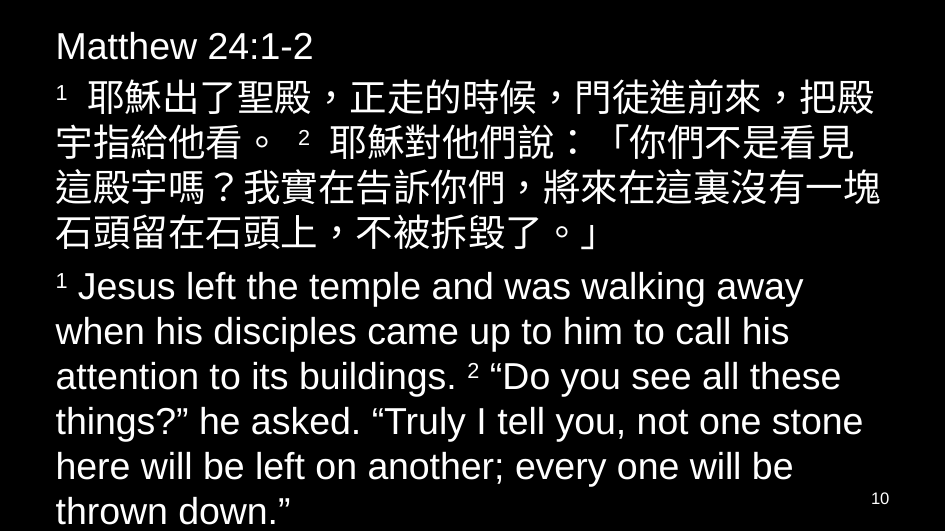

Matthew 24:1-2
1 耶穌出了聖殿，正走的時候，門徒進前來，把殿宇指給他看。 2 耶穌對他們說：「你們不是看見這殿宇嗎？我實在告訴你們，將來在這裏沒有一塊石頭留在石頭上，不被拆毀了。」
1 Jesus left the temple and was walking away when his disciples came up to him to call his attention to its buildings. 2 “Do you see all these things?” he asked. “Truly I tell you, not one stone here will be left on another; every one will be thrown down.”

10